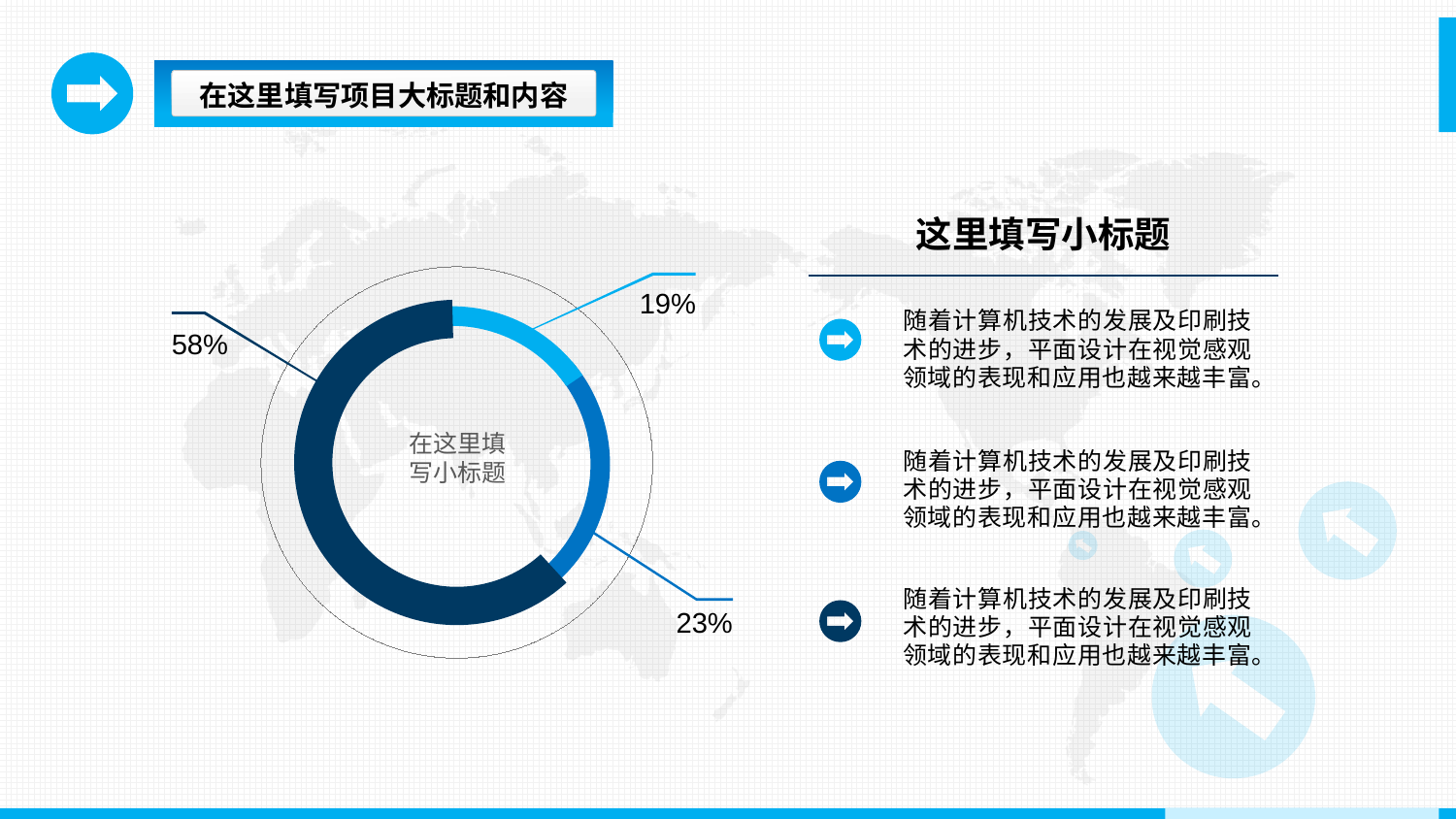

在这里填写项目大标题和内容
这里填写小标题

19%
随着计算机技术的发展及印刷技术的进步，平面设计在视觉感观领域的表现和应用也越来越丰富。

在这里填
写小标题

58%
随着计算机技术的发展及印刷技术的进步，平面设计在视觉感观领域的表现和应用也越来越丰富。

随着计算机技术的发展及印刷技术的进步，平面设计在视觉感观领域的表现和应用也越来越丰富。
23%